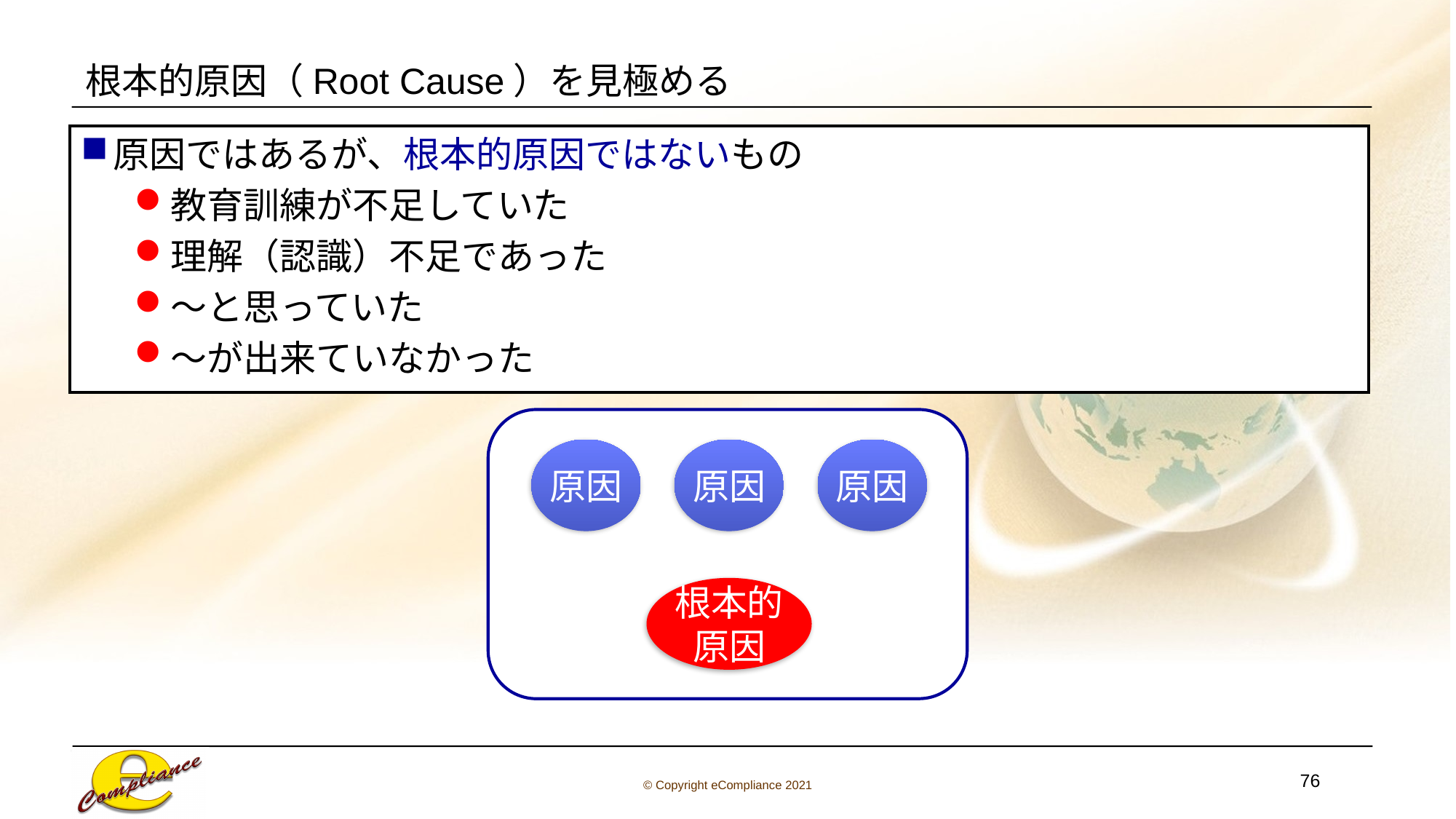

# 根本的原因（Root Cause）を見極める
原因ではあるが、根本的原因ではないもの
教育訓練が不足していた
理解（認識）不足であった
～と思っていた
～が出来ていなかった

原因
原因
原因
根本的原因